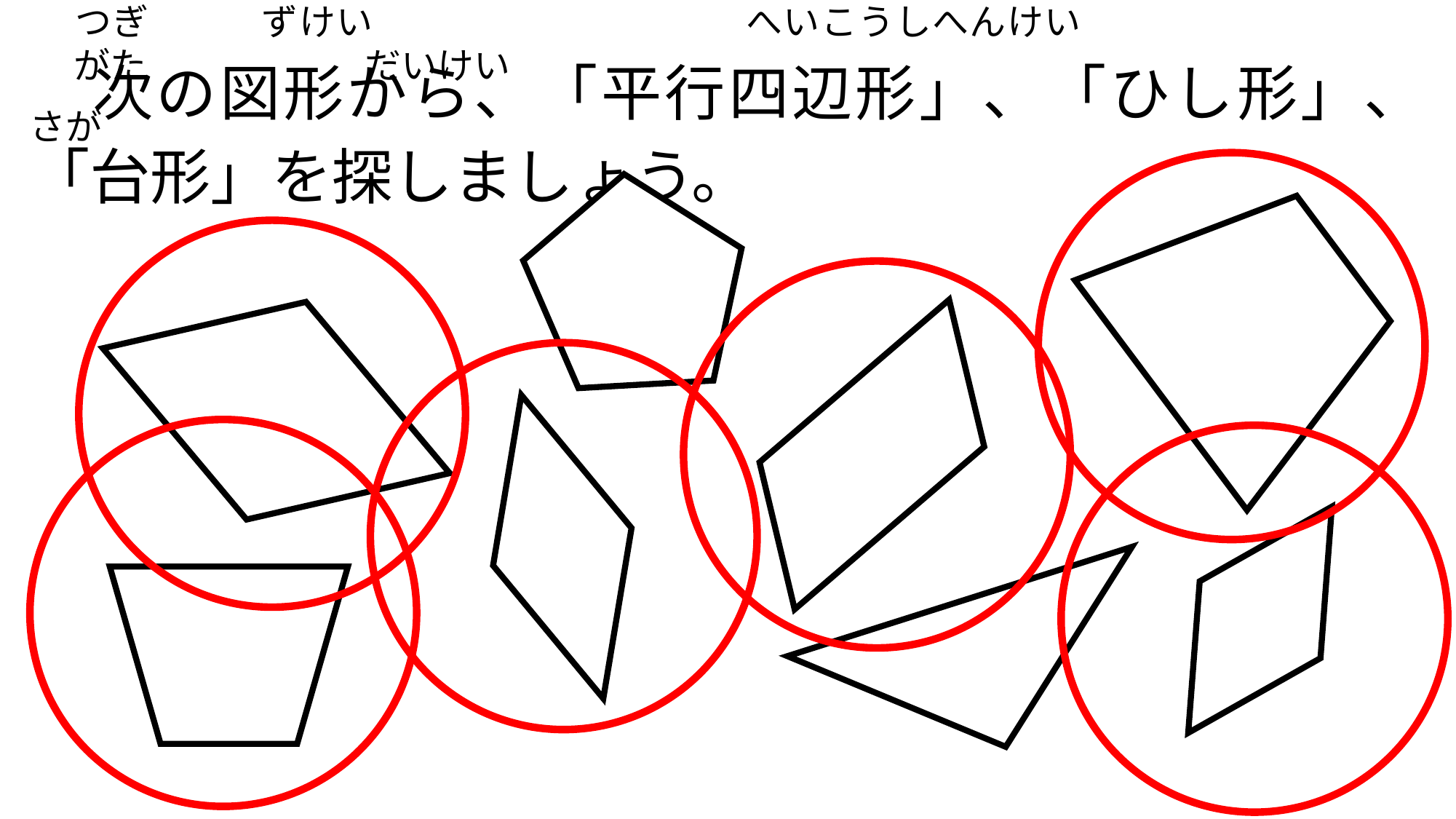

次の図形から、「平行四辺形」、「ひし形」、「台形」を探しましょう。
　 つぎ　　　ずけい　　　　　　　　　　へいこうしへんけい　　　 　　　　　　　 がた　　　　　　だいけい

さが